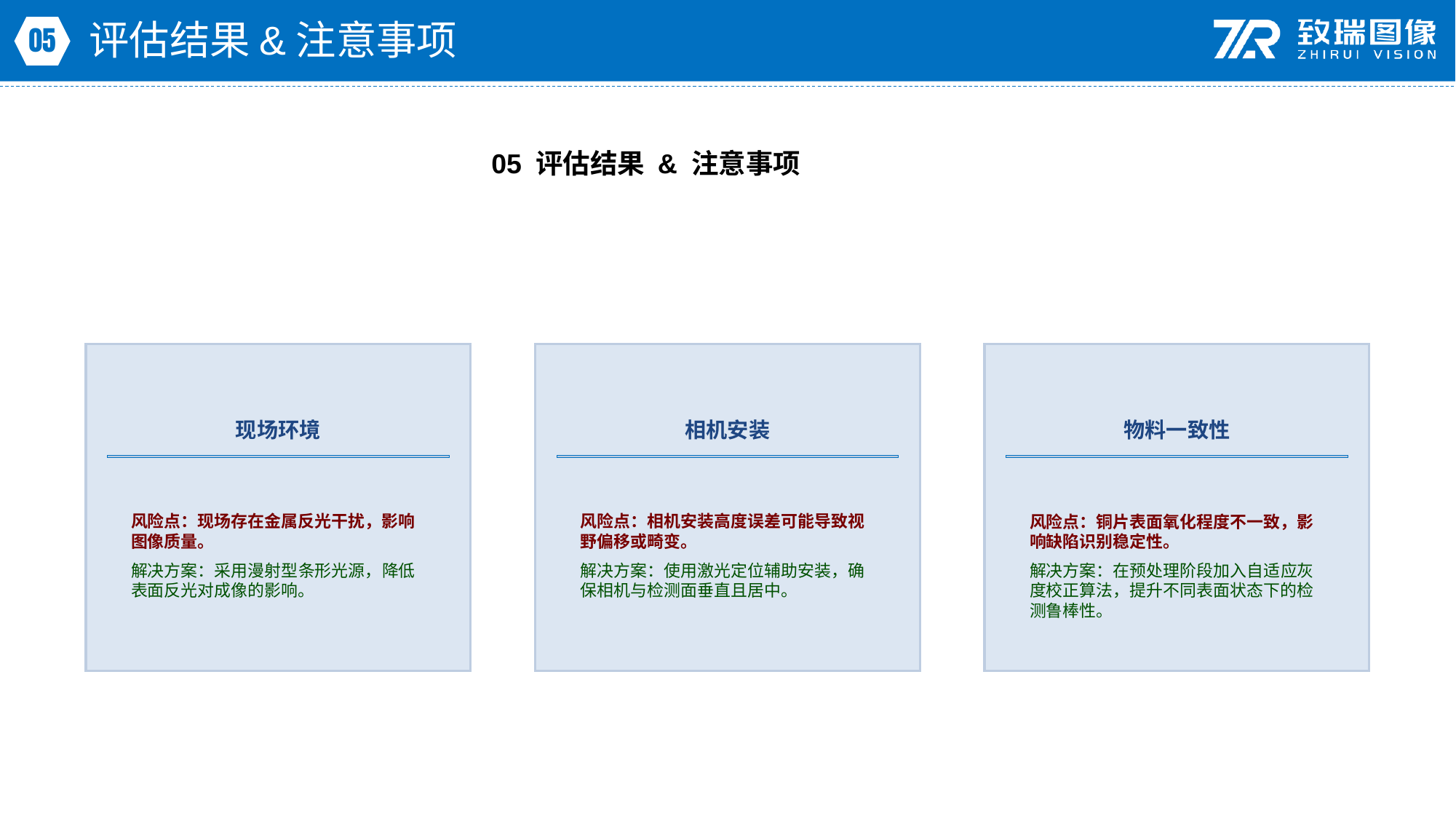

评估结果&注意事项
05

05 评估结果 & 注意事项

现场环境

相机安装

物料一致性

风险点：现场存在金属反光干扰，影响图像质量。
解决方案：采用漫射型条形光源，降低表面反光对成像的影响。

风险点：相机安装高度误差可能导致视野偏移或畸变。
解决方案：使用激光定位辅助安装，确保相机与检测面垂直且居中。

风险点：铜片表面氧化程度不一致，影响缺陷识别稳定性。
解决方案：在预处理阶段加入自适应灰度校正算法，提升不同表面状态下的检测鲁棒性。